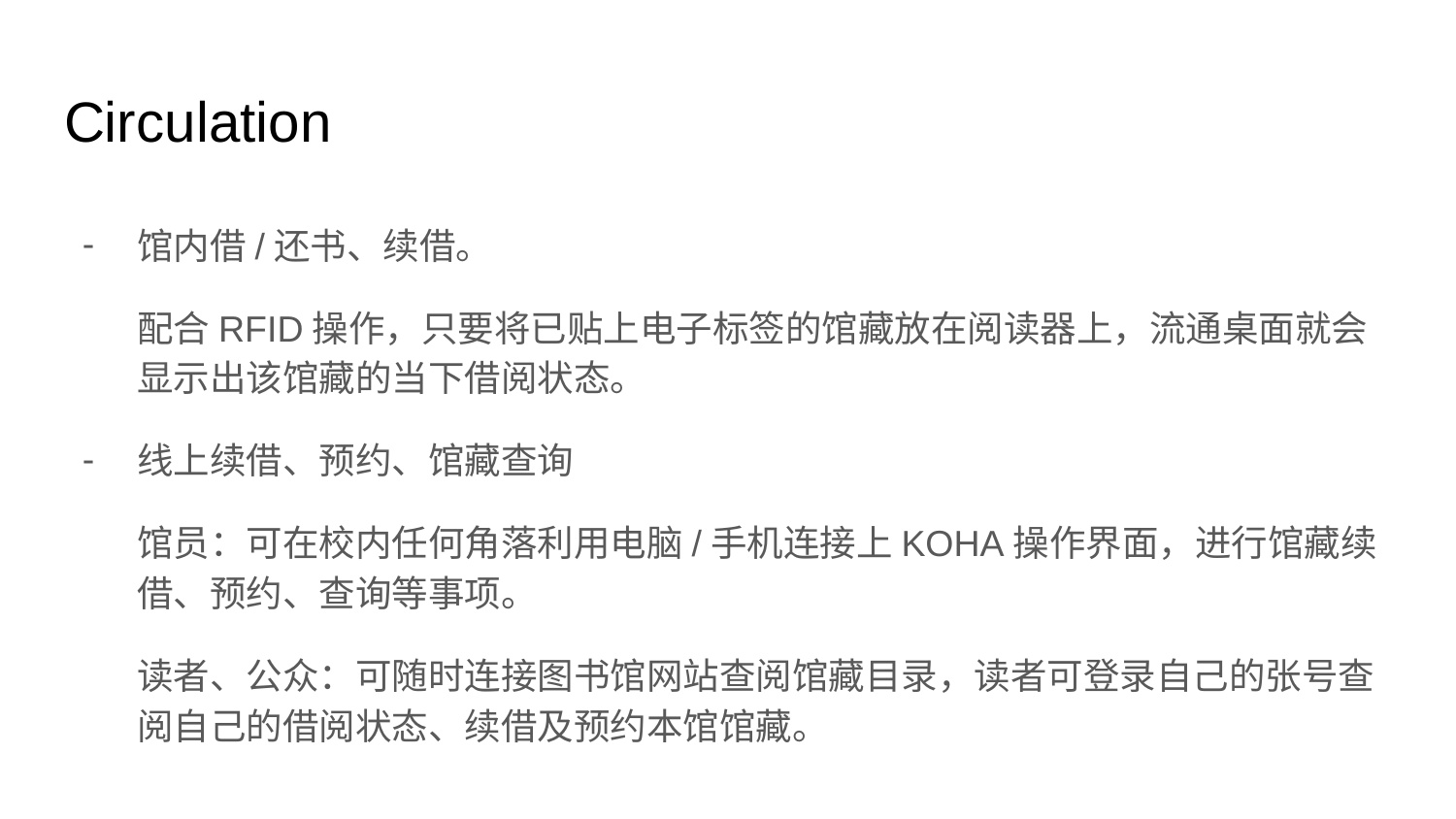

# Circulation
馆内借/还书、续借。
配合RFID操作，只要将已贴上电子标签的馆藏放在阅读器上，流通桌面就会显示出该馆藏的当下借阅状态。
线上续借、预约、馆藏查询
馆员：可在校内任何角落利用电脑/手机连接上KOHA操作界面，进行馆藏续借、预约、查询等事项。
读者、公众：可随时连接图书馆网站查阅馆藏目录，读者可登录自己的张号查阅自己的借阅状态、续借及预约本馆馆藏。